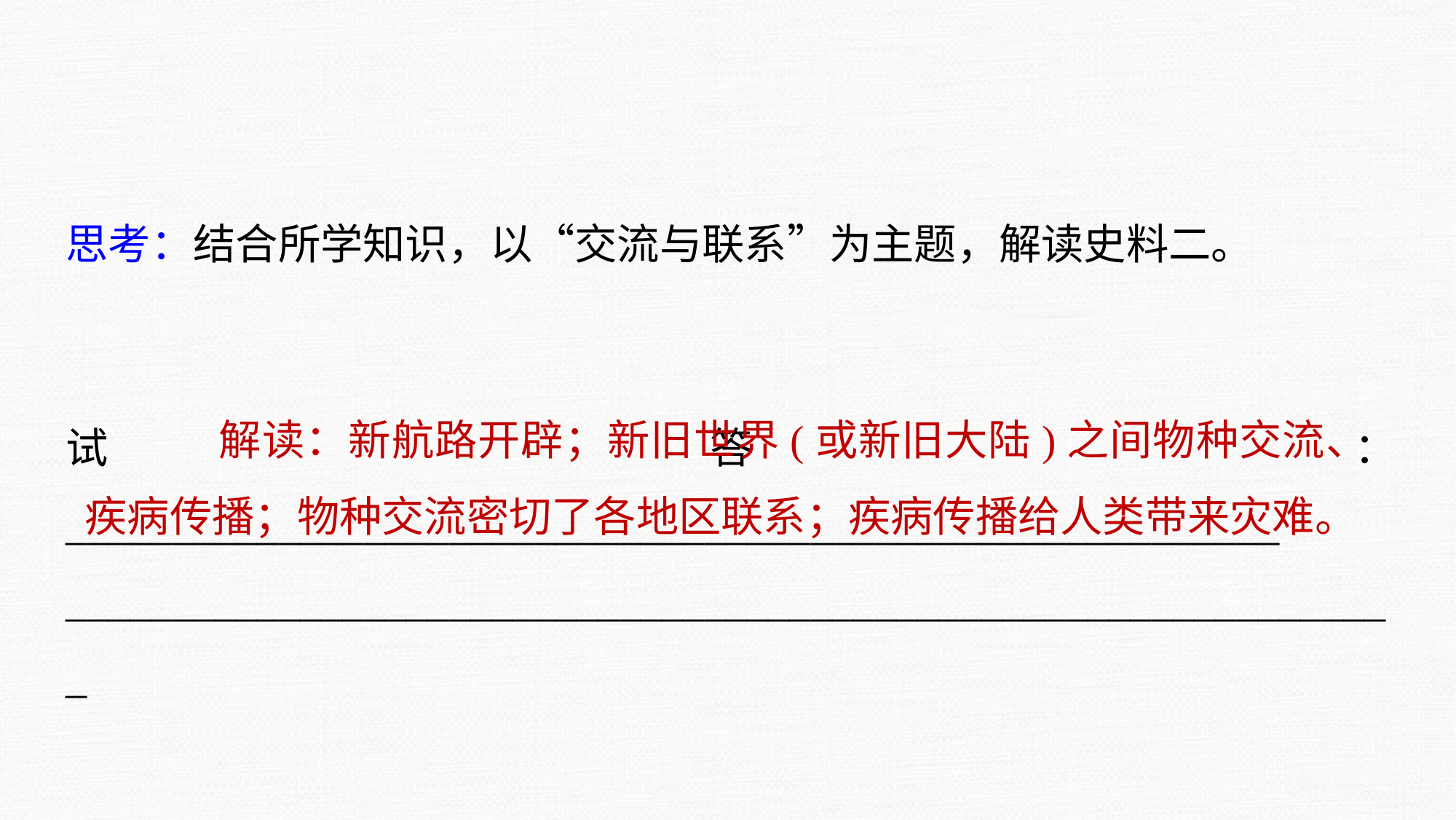

思考：结合所学知识，以“交流与联系”为主题，解读史料二。
            解读：新航路开辟；新旧世界(或新旧大陆)之间物种交流、疾病传播；物种交流密切了各地区联系；疾病传播给人类带来灾难。
试答：_________________________________________________________
_______________________________________________________________